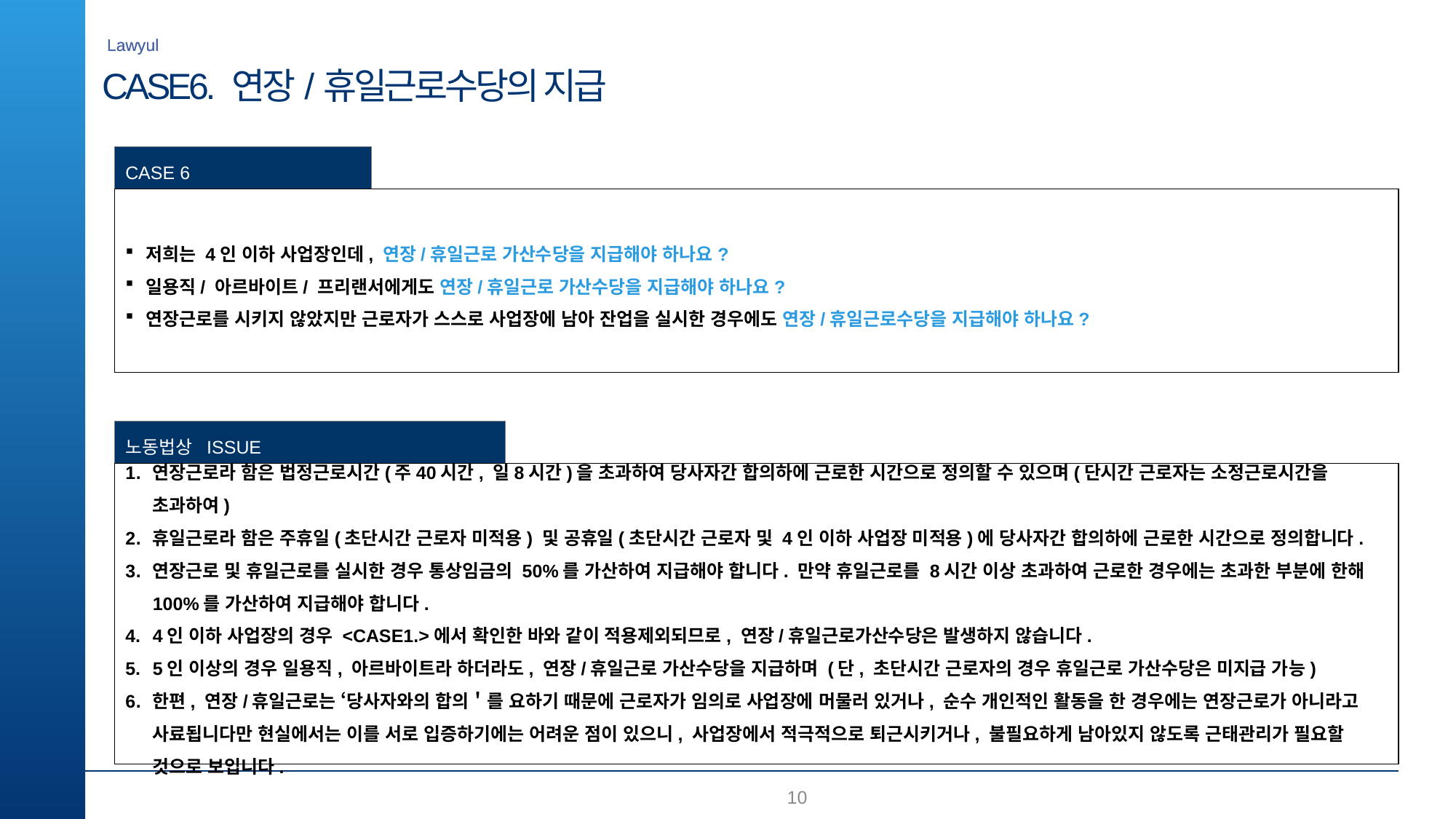

Lawyul
CASE6. 연장/휴일근로수당의 지급
CASE 6
저희는 4인 이하 사업장인데, 연장/휴일근로 가산수당을 지급해야 하나요?
일용직/ 아르바이트/ 프리랜서에게도 연장/휴일근로 가산수당을 지급해야 하나요?
연장근로를 시키지 않았지만 근로자가 스스로 사업장에 남아 잔업을 실시한 경우에도 연장/휴일근로수당을 지급해야 하나요?
노동법상  ISSUE
연장근로라 함은 법정근로시간(주40시간, 일8시간)을 초과하여 당사자간 합의하에 근로한 시간으로 정의할 수 있으며(단시간 근로자는 소정근로시간을 초과하여)
휴일근로라 함은 주휴일(초단시간 근로자 미적용) 및 공휴일(초단시간 근로자 및 4인 이하 사업장 미적용)에 당사자간 합의하에 근로한 시간으로 정의합니다.
연장근로 및 휴일근로를 실시한 경우 통상임금의 50%를 가산하여 지급해야 합니다. 만약 휴일근로를 8시간 이상 초과하여 근로한 경우에는 초과한 부분에 한해 100%를 가산하여 지급해야 합니다.
4인 이하 사업장의 경우 <CASE1.>에서 확인한 바와 같이 적용제외되므로, 연장/휴일근로가산수당은 발생하지 않습니다.
5인 이상의 경우 일용직, 아르바이트라 하더라도, 연장/휴일근로 가산수당을 지급하며 (단, 초단시간 근로자의 경우 휴일근로 가산수당은 미지급 가능)
한편, 연장/휴일근로는 ‘당사자와의 합의＇를 요하기 때문에 근로자가 임의로 사업장에 머물러 있거나, 순수 개인적인 활동을 한 경우에는 연장근로가 아니라고 사료됩니다만 현실에서는 이를 서로 입증하기에는 어려운 점이 있으니, 사업장에서 적극적으로 퇴근시키거나, 불필요하게 남아있지 않도록 근태관리가 필요할 것으로 보입니다.